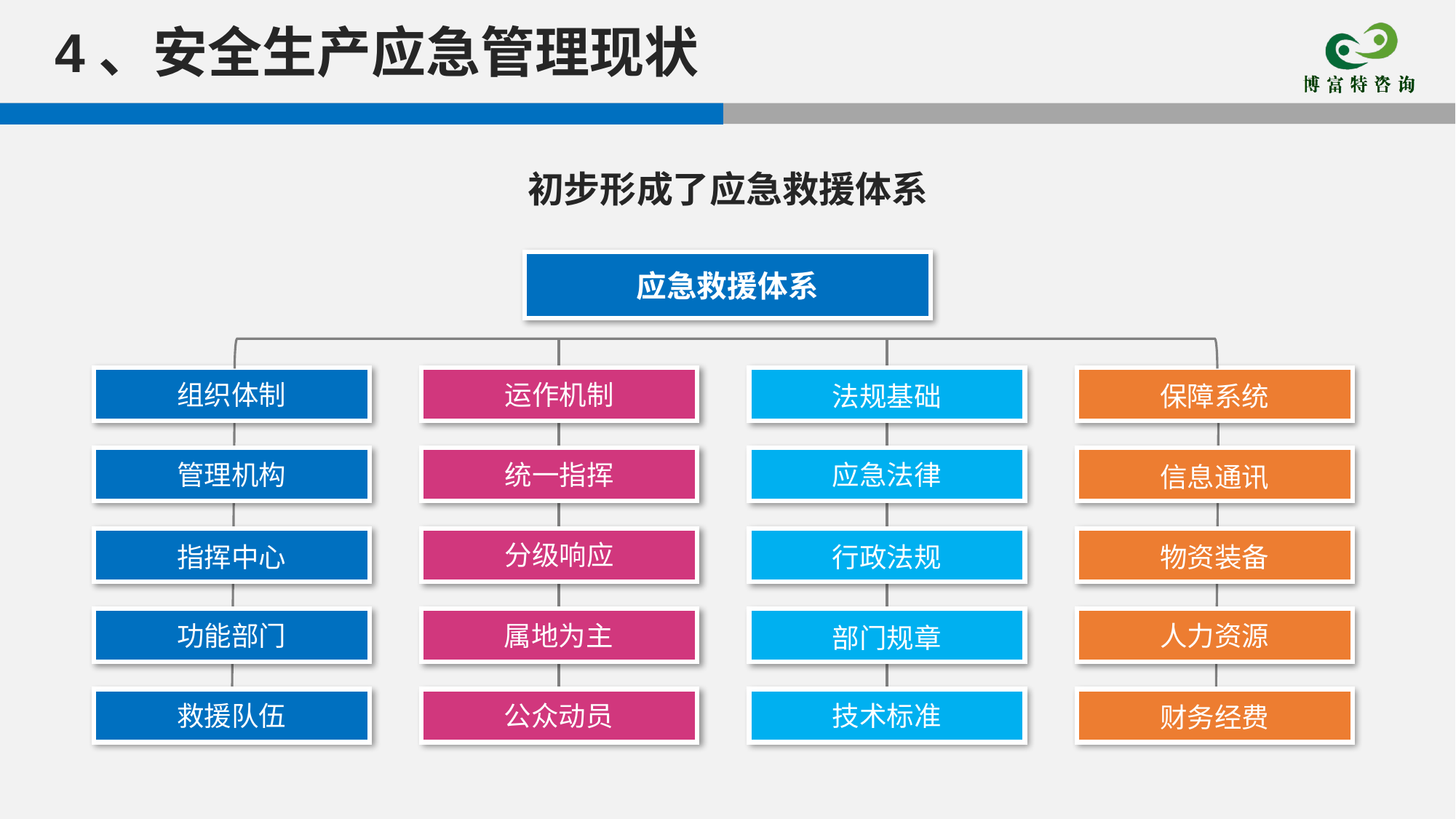

4、安全生产应急管理现状

初步形成了应急救援体系

应急救援体系

组织体制
运作机制
法规基础
保障系统

管理机构
统一指挥
应急法律
信息通讯

分级响应
物资装备
指挥中心
行政法规

功能部门
人力资源
属地为主
部门规章

技术标准
救援队伍
公众动员
财务经费